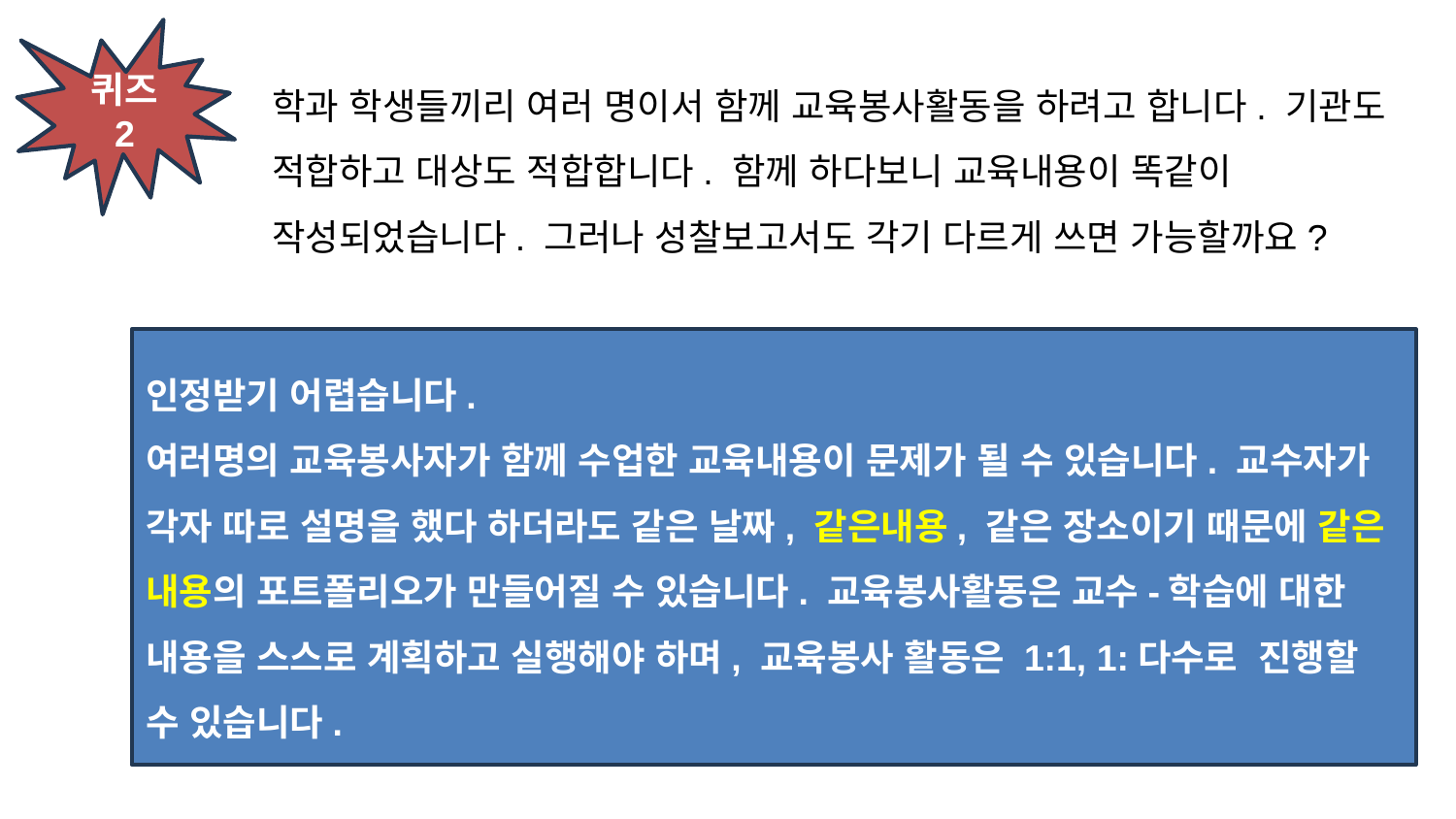

퀴즈 2
학과 학생들끼리 여러 명이서 함께 교육봉사활동을 하려고 합니다. 기관도 적합하고 대상도 적합합니다. 함께 하다보니 교육내용이 똑같이 작성되었습니다. 그러나 성찰보고서도 각기 다르게 쓰면 가능할까요?
인정받기 어렵습니다.
여러명의 교육봉사자가 함께 수업한 교육내용이 문제가 될 수 있습니다. 교수자가 각자 따로 설명을 했다 하더라도 같은 날짜, 같은내용, 같은 장소이기 때문에 같은 내용의 포트폴리오가 만들어질 수 있습니다. 교육봉사활동은 교수-학습에 대한 내용을 스스로 계획하고 실행해야 하며, 교육봉사 활동은 1:1, 1:다수로  진행할 수 있습니다.